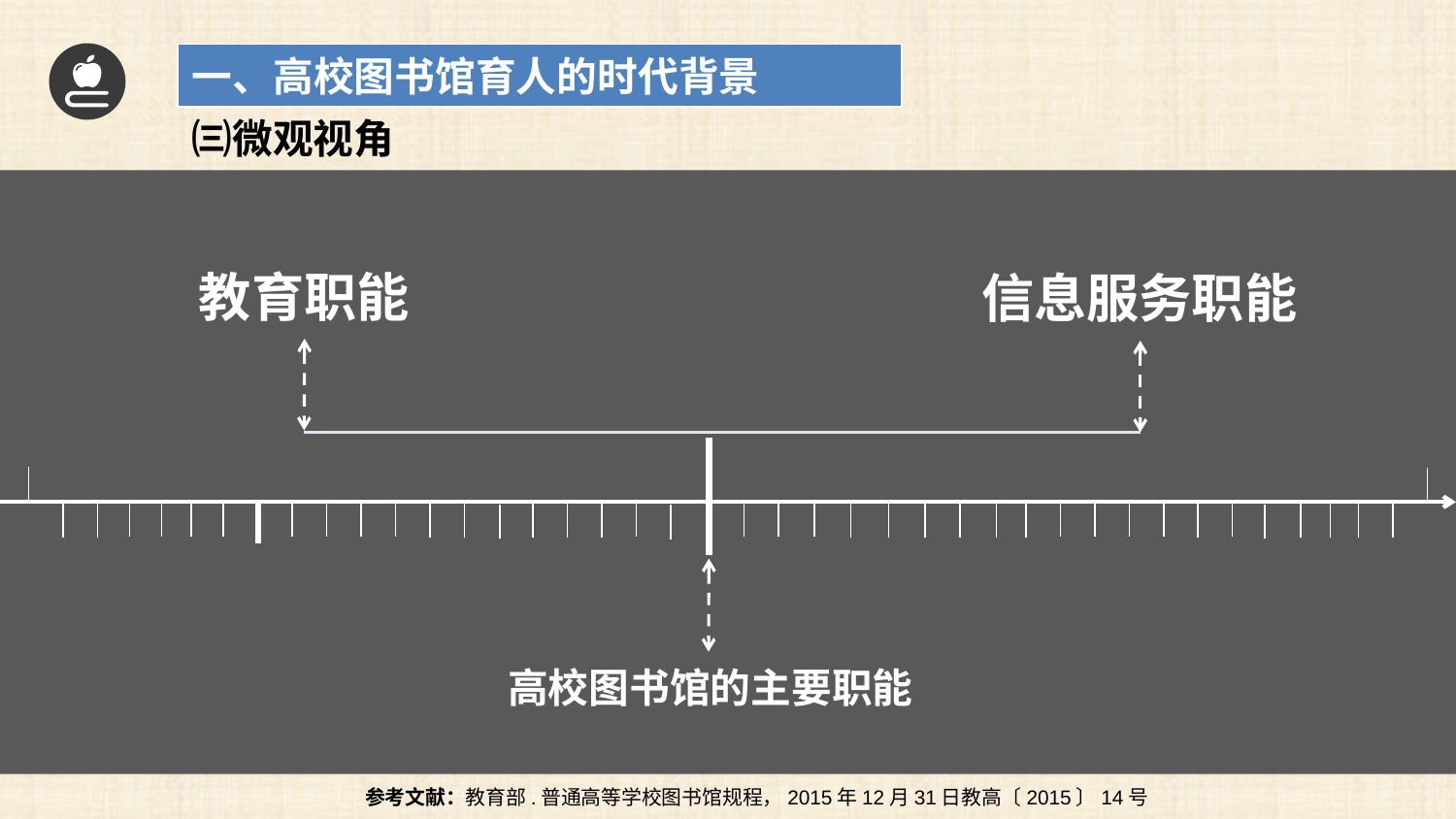

一、高校图书馆育人的时代背景

㈢微观视角

教育职能
信息服务职能
高校图书馆的主要职能
参考文献：教育部.普通高等学校图书馆规程，2015年12月31日教高〔2015〕14号